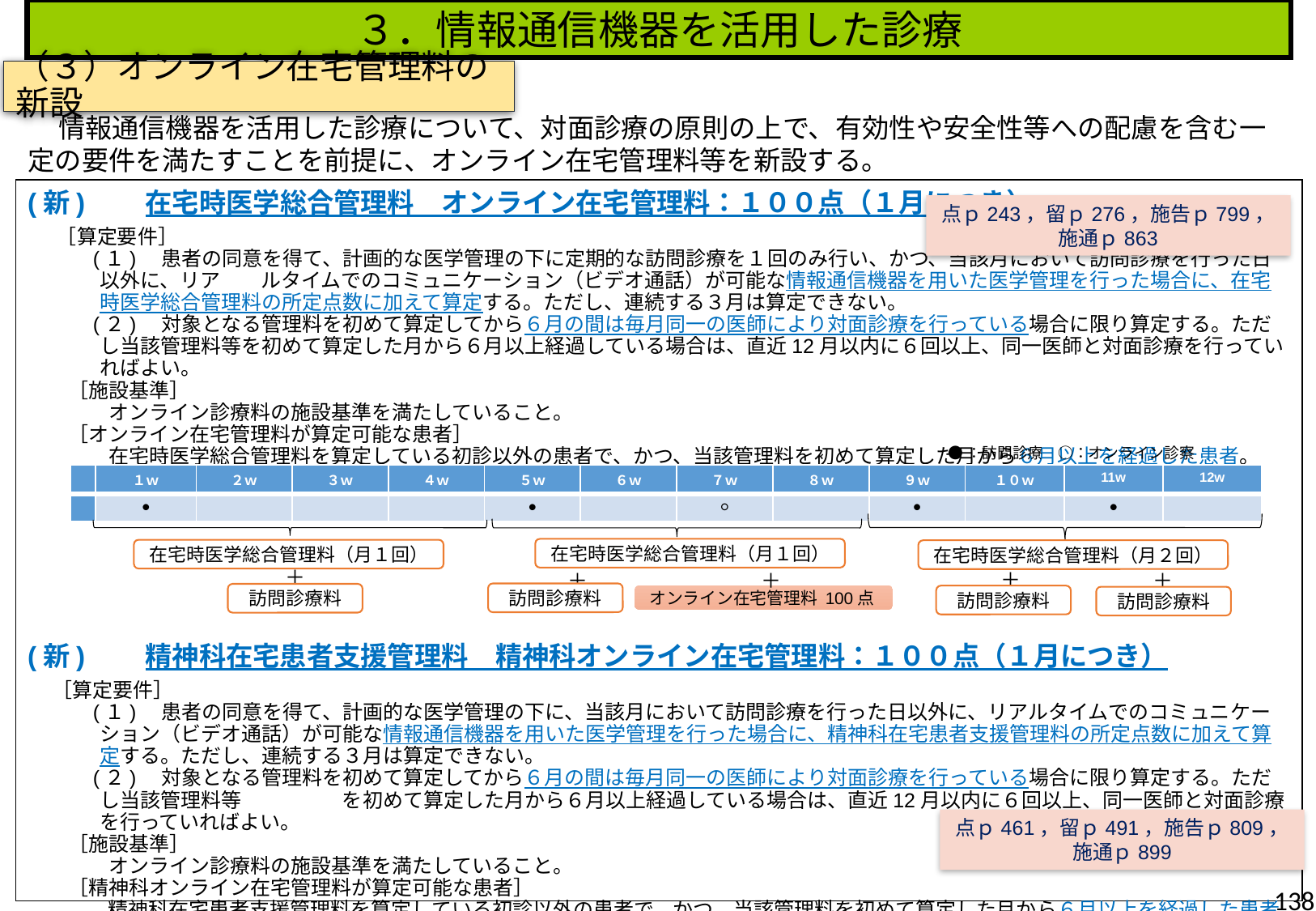

３．情報通信機器を活用した診療
（３）オンライン在宅管理料の新設
　情報通信機器を活用した診療について、対面診療の原則の上で、有効性や安全性等への配慮を含む一定の要件を満たすことを前提に、オンライン在宅管理料等を新設する。
(新)　　在宅時医学総合管理料　オンライン在宅管理料：１００点（１月につき）

　  ［算定要件］
　　　(１)　患者の同意を得て、計画的な医学管理の下に定期的な訪問診療を１回のみ行い、かつ、当該月において訪問診療を行った日以外に、リア　　ルタイムでのコミュニケーション（ビデオ通話）が可能な情報通信機器を用いた医学管理を行った場合に、在宅時医学総合管理料の所定点数に加えて算定する。ただし、連続する３月は算定できない。
　　　(２)　対象となる管理料を初めて算定してから６月の間は毎月同一の医師により対面診療を行っている場合に限り算定する。ただし当該管理料等を初めて算定した月から６月以上経過している場合は、直近12月以内に６回以上、同一医師と対面診療を行っていればよい。
　　［施設基準］
　　　　オンライン診療料の施設基準を満たしていること。
　　［オンライン在宅管理料が算定可能な患者］
　　　　在宅時医学総合管理料を算定している初診以外の患者で、かつ、当該管理料を初めて算定した月から６月以上を経過した患者。

(新)　　精神科在宅患者支援管理料　精神科オンライン在宅管理料：１００点（１月につき）

　 ［算定要件］
　　　(１)　患者の同意を得て、計画的な医学管理の下に、当該月において訪問診療を行った日以外に、リアルタイムでのコミュニケーション（ビデオ通話）が可能な情報通信機器を用いた医学管理を行った場合に、精神科在宅患者支援管理料の所定点数に加えて算定する。ただし、連続する３月は算定できない。
　　　(２)　対象となる管理料を初めて算定してから６月の間は毎月同一の医師により対面診療を行っている場合に限り算定する。ただし当該管理料等　　　　　を初めて算定した月から６月以上経過している場合は、直近12月以内に６回以上、同一医師と対面診療を行っていればよい。
　　［施設基準］
　　　　オンライン診療料の施設基準を満たしていること。
　　［精神科オンライン在宅管理料が算定可能な患者］
　　　　精神科在宅患者支援管理料を算定している初診以外の患者で、かつ、当該管理料を初めて算定した月から６月以上を経過した患者。

点ｐ243，留ｐ276，施告ｐ799，施通ｐ863

●：訪問診療　○：オンライン診察
|  | １ｗ | ２ｗ | ３ｗ | ４ｗ | ５ｗ | ６ｗ | ７ｗ | ８ｗ | ９ｗ | １０ｗ | 11w | 12w |
| --- | --- | --- | --- | --- | --- | --- | --- | --- | --- | --- | --- | --- |
|  | ● |  |  |  | ● |  | ○ |  | ● |  | ● |  |
在宅時医学総合管理料（月１回）
在宅時医学総合管理料（月１回）
在宅時医学総合管理料（月２回）
＋
＋
＋
＋
＋
訪問診療料
訪問診療料
オンライン在宅管理料 100点
訪問診療料
訪問診療料
点ｐ461，留ｐ491，施告ｐ809，施通ｐ899
138